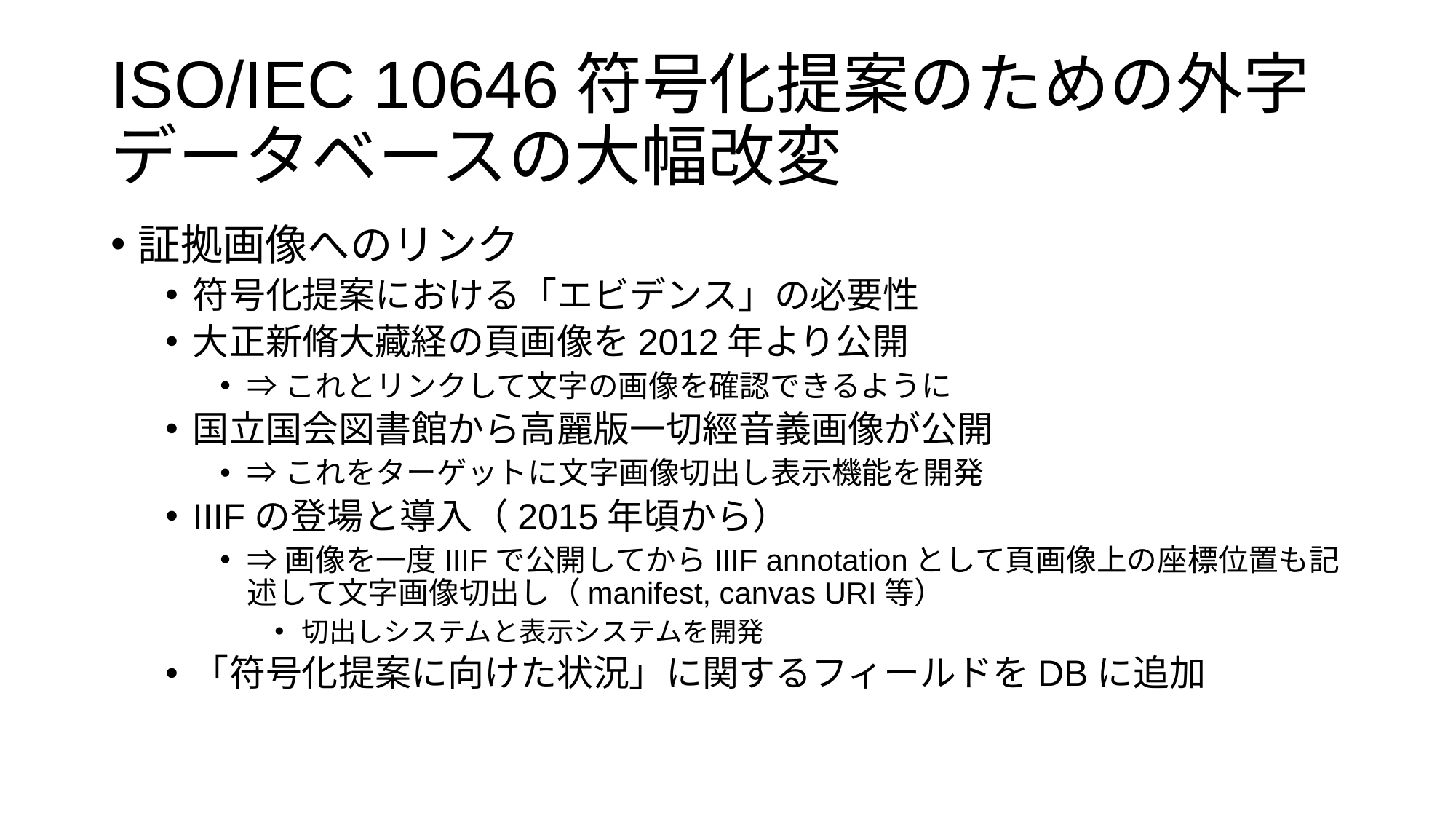

# ISO/IEC 10646符号化提案のための外字データベースの大幅改変
証拠画像へのリンク
符号化提案における「エビデンス」の必要性
大正新脩大藏経の頁画像を2012年より公開
⇒これとリンクして文字の画像を確認できるように
国立国会図書館から高麗版一切經音義画像が公開
⇒これをターゲットに文字画像切出し表示機能を開発
IIIFの登場と導入（2015年頃から）
⇒画像を一度IIIFで公開してからIIIF annotationとして頁画像上の座標位置も記述して文字画像切出し（manifest, canvas URI等）
切出しシステムと表示システムを開発
「符号化提案に向けた状況」に関するフィールドをDBに追加